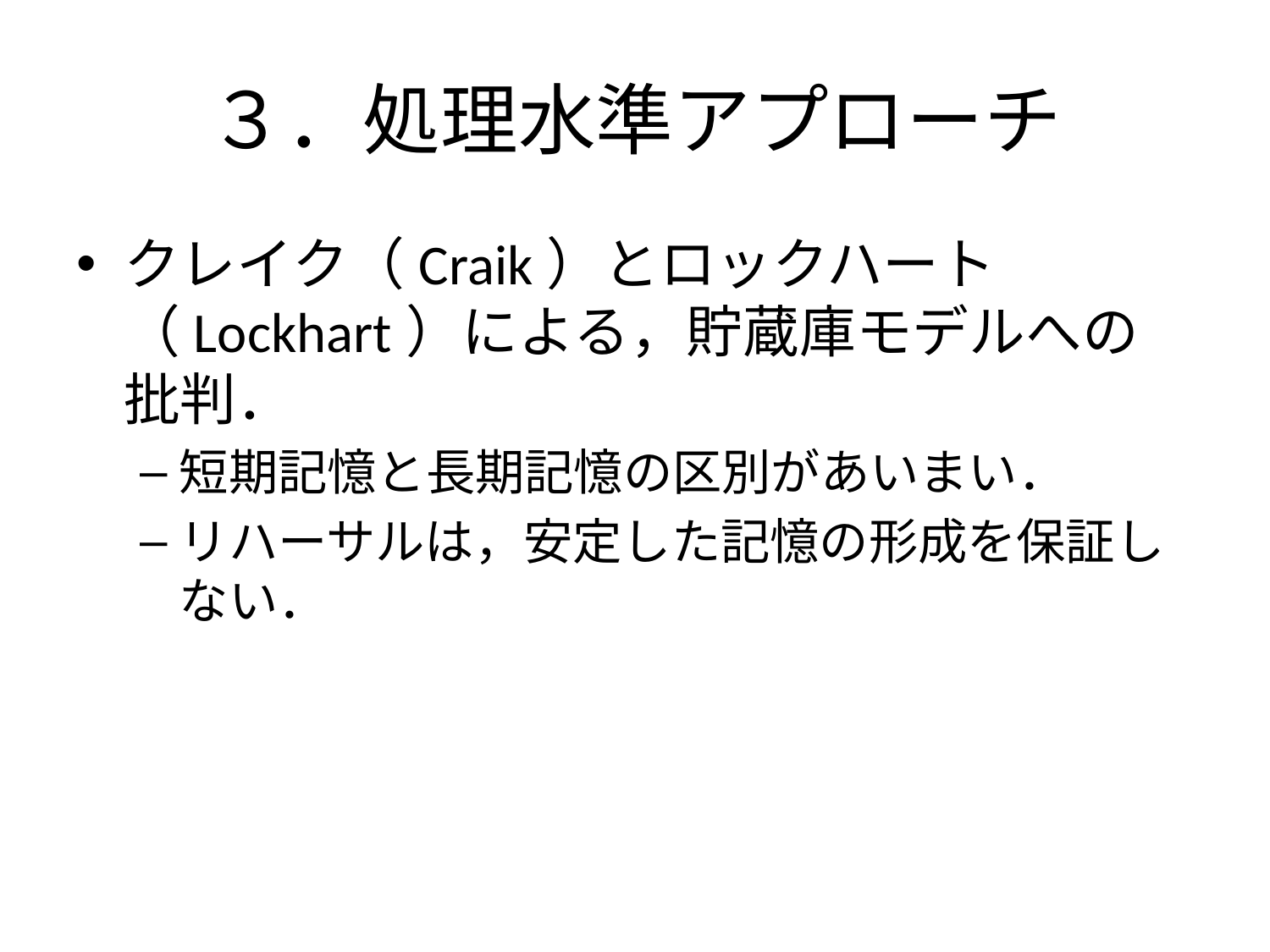

# ３．処理水準アプローチ
クレイク（Craik）とロックハート（Lockhart）による，貯蔵庫モデルへの批判．
短期記憶と長期記憶の区別があいまい．
リハーサルは，安定した記憶の形成を保証しない．